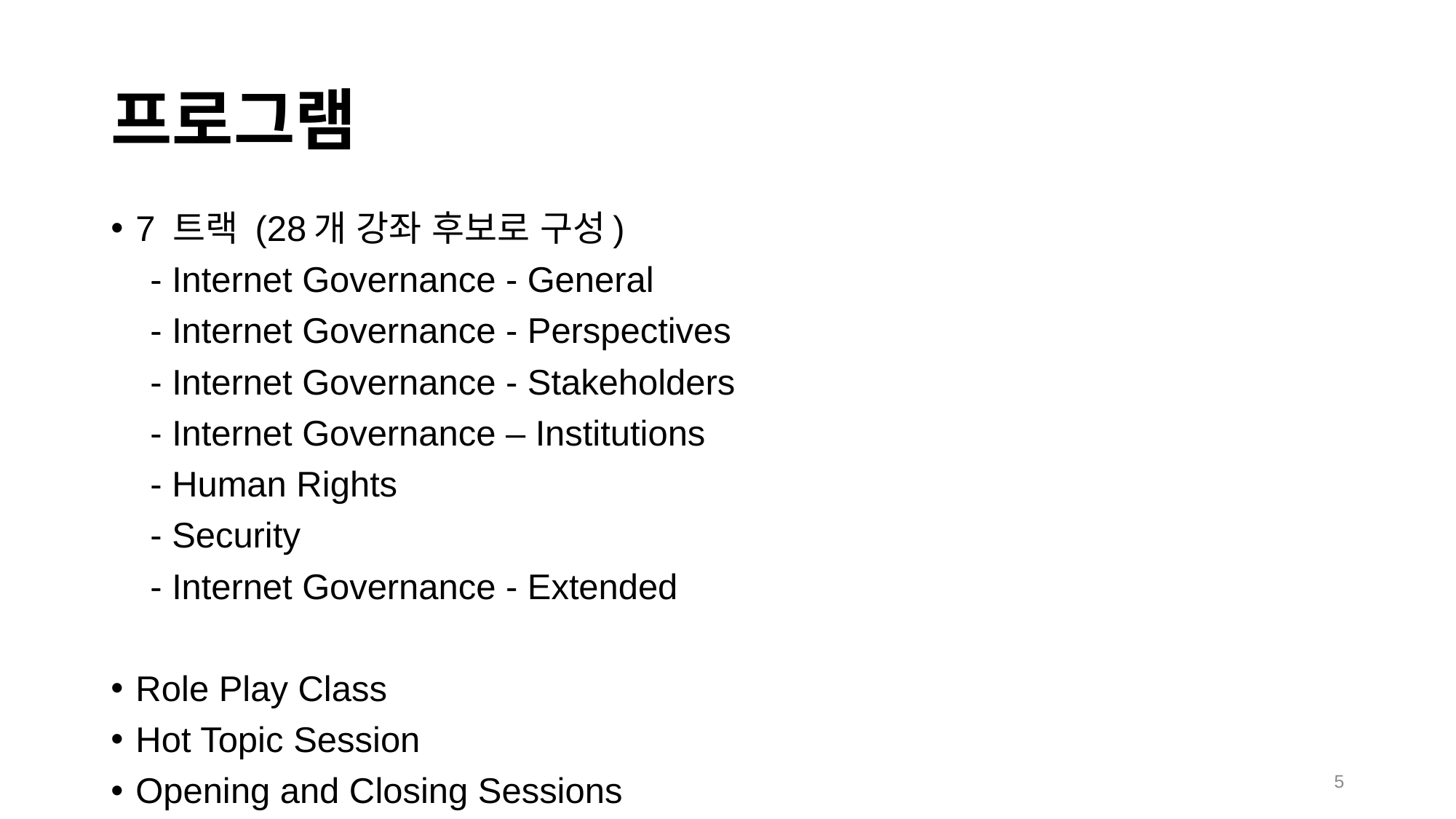

# 프로그램
7 트랙 (28개 강좌 후보로 구성)
    - Internet Governance - General
    - Internet Governance - Perspectives
    - Internet Governance - Stakeholders
    - Internet Governance – Institutions
    - Human Rights
    - Security
    - Internet Governance - Extended

Role Play Class
Hot Topic Session
Opening and Closing Sessions
5